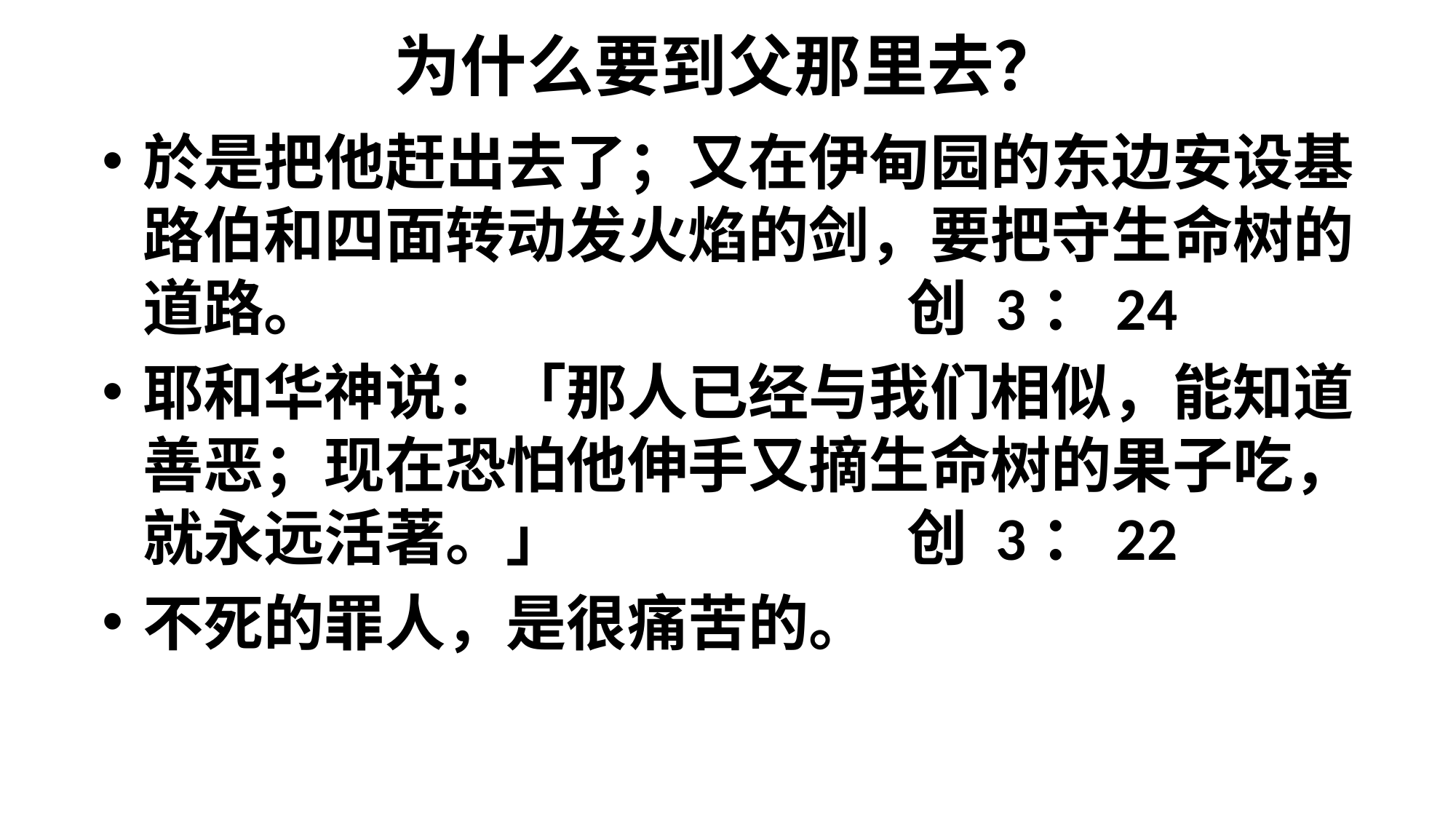

# 为什么要到父那里去？
於是把他赶出去了；又在伊甸园的东边安设基路伯和四面转动发火焰的剑，要把守生命树的道路。						创 3：24
耶和华神说：「那人已经与我们相似，能知道善恶；现在恐怕他伸手又摘生命树的果子吃，就永远活著。」				创 3：22
不死的罪人，是很痛苦的。